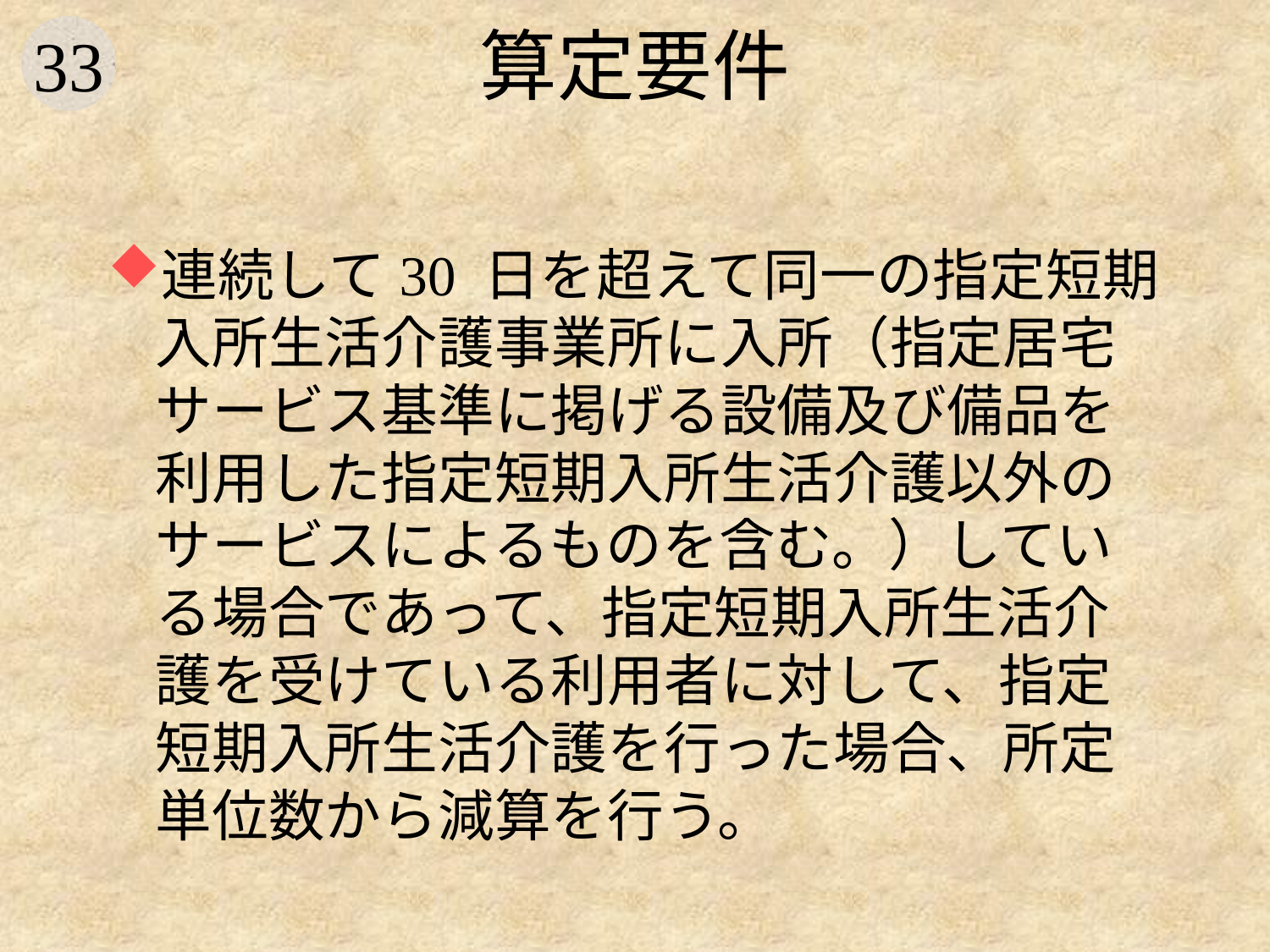

# 算定要件
連続して30 日を超えて同一の指定短期入所生活介護事業所に入所（指定居宅サービス基準に掲げる設備及び備品を利用した指定短期入所生活介護以外のサービスによるものを含む。）している場合であって、指定短期入所生活介護を受けている利用者に対して、指定短期入所生活介護を行った場合、所定単位数から減算を行う。